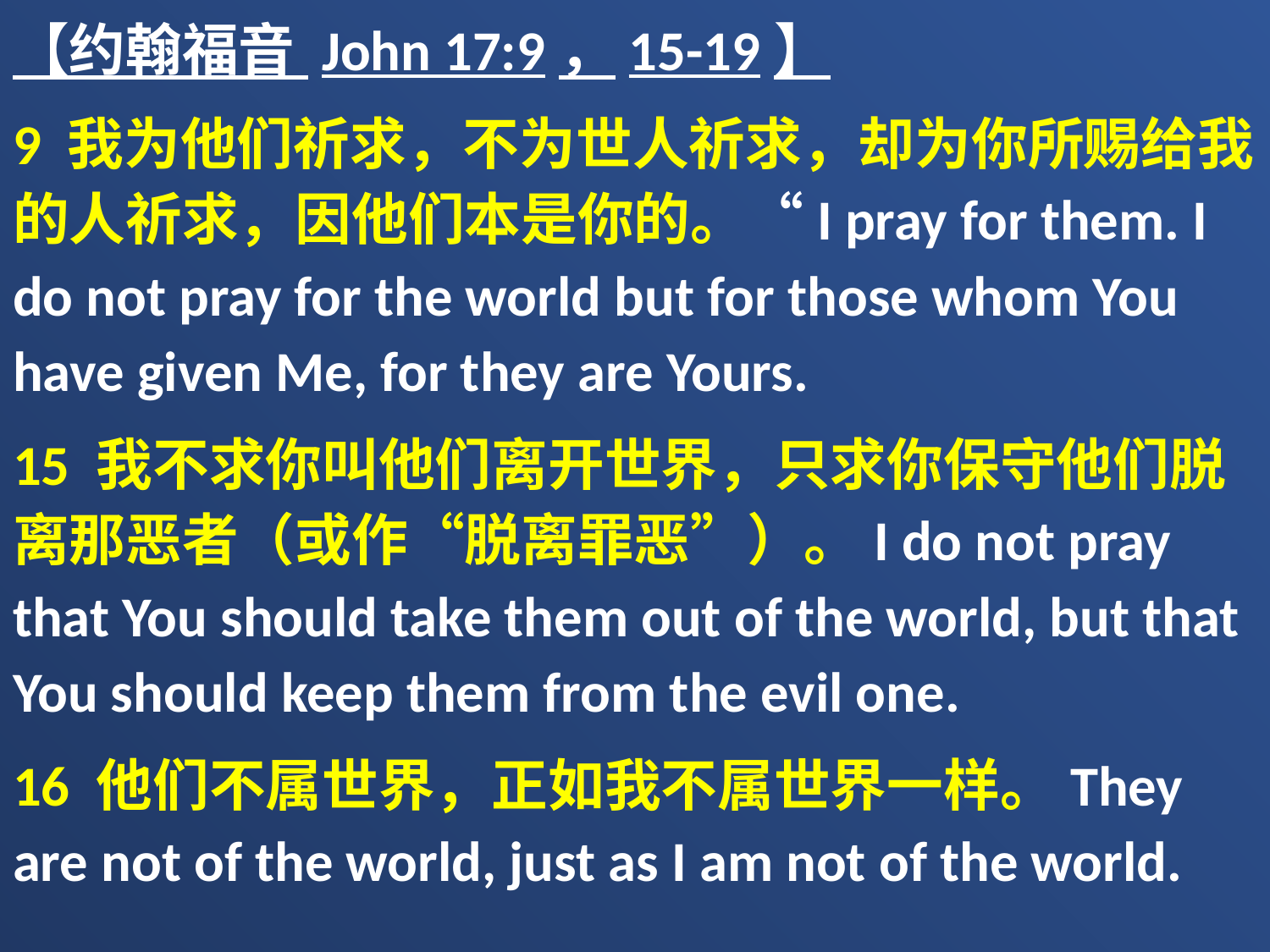

【约翰福音 John 17:9，15-19】
9 我为他们祈求，不为世人祈求，却为你所赐给我的人祈求，因他们本是你的。“I pray for them. I do not pray for the world but for those whom You have given Me, for they are Yours.
15 我不求你叫他们离开世界，只求你保守他们脱离那恶者（或作“脱离罪恶”）。I do not pray that You should take them out of the world, but that You should keep them from the evil one.
16 他们不属世界，正如我不属世界一样。They are not of the world, just as I am not of the world.